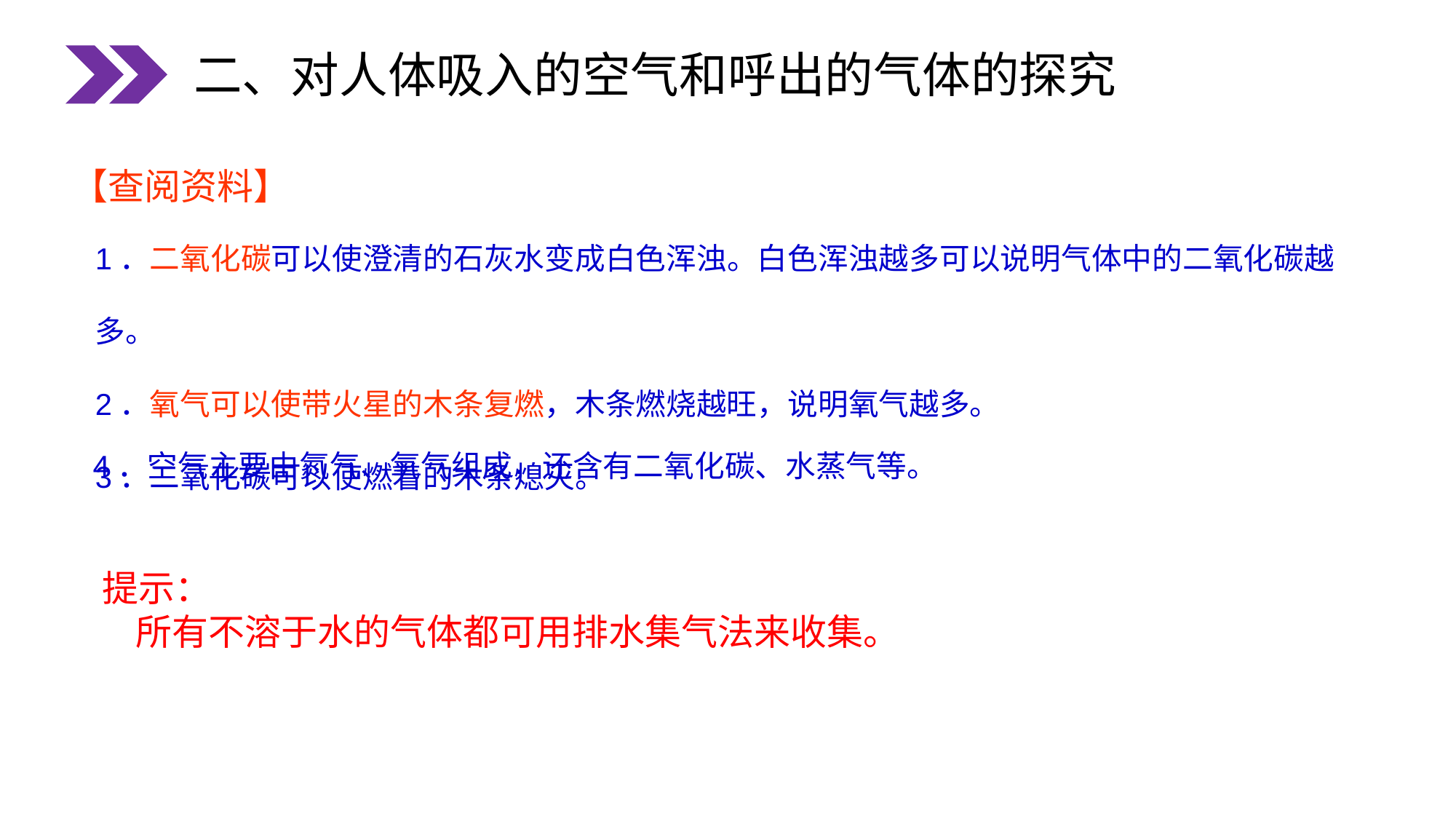

二、对人体吸入的空气和呼出的气体的探究
【查阅资料】
1．二氧化碳可以使澄清的石灰水变成白色浑浊。白色浑浊越多可以说明气体中的二氧化碳越多。
2．氧气可以使带火星的木条复燃，木条燃烧越旺，说明氧气越多。
3．二氧化碳可以使燃着的木条熄灭。

4．空气主要由氮气、氧气组成，还含有二氧化碳、水蒸气等。

提示：
   所有不溶于水的气体都可用排水集气法来收集。